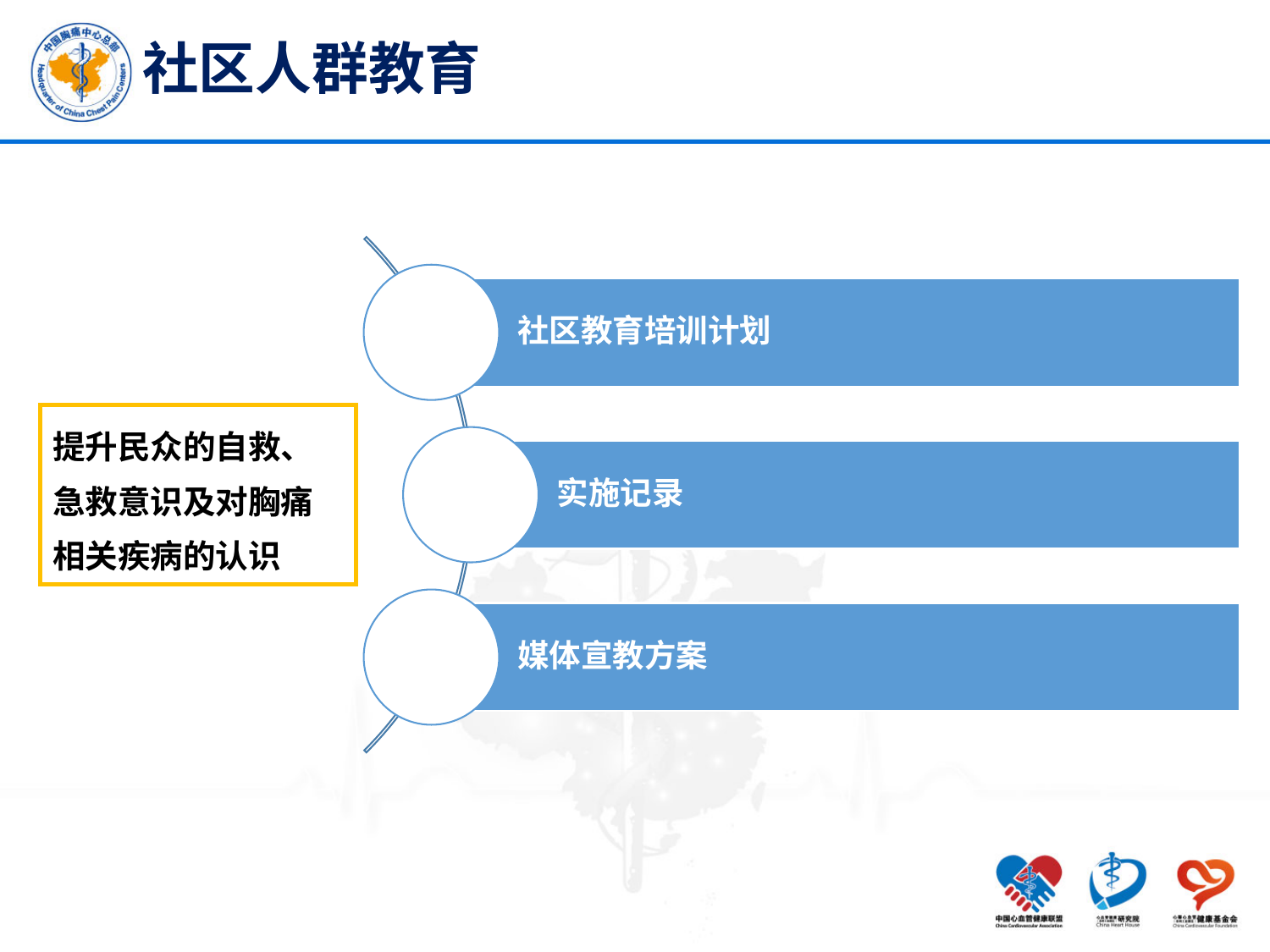

# 社区人群教育
社区教育培训计划
实施记录
媒体宣教方案
提升民众的自救、急救意识及对胸痛相关疾病的认识